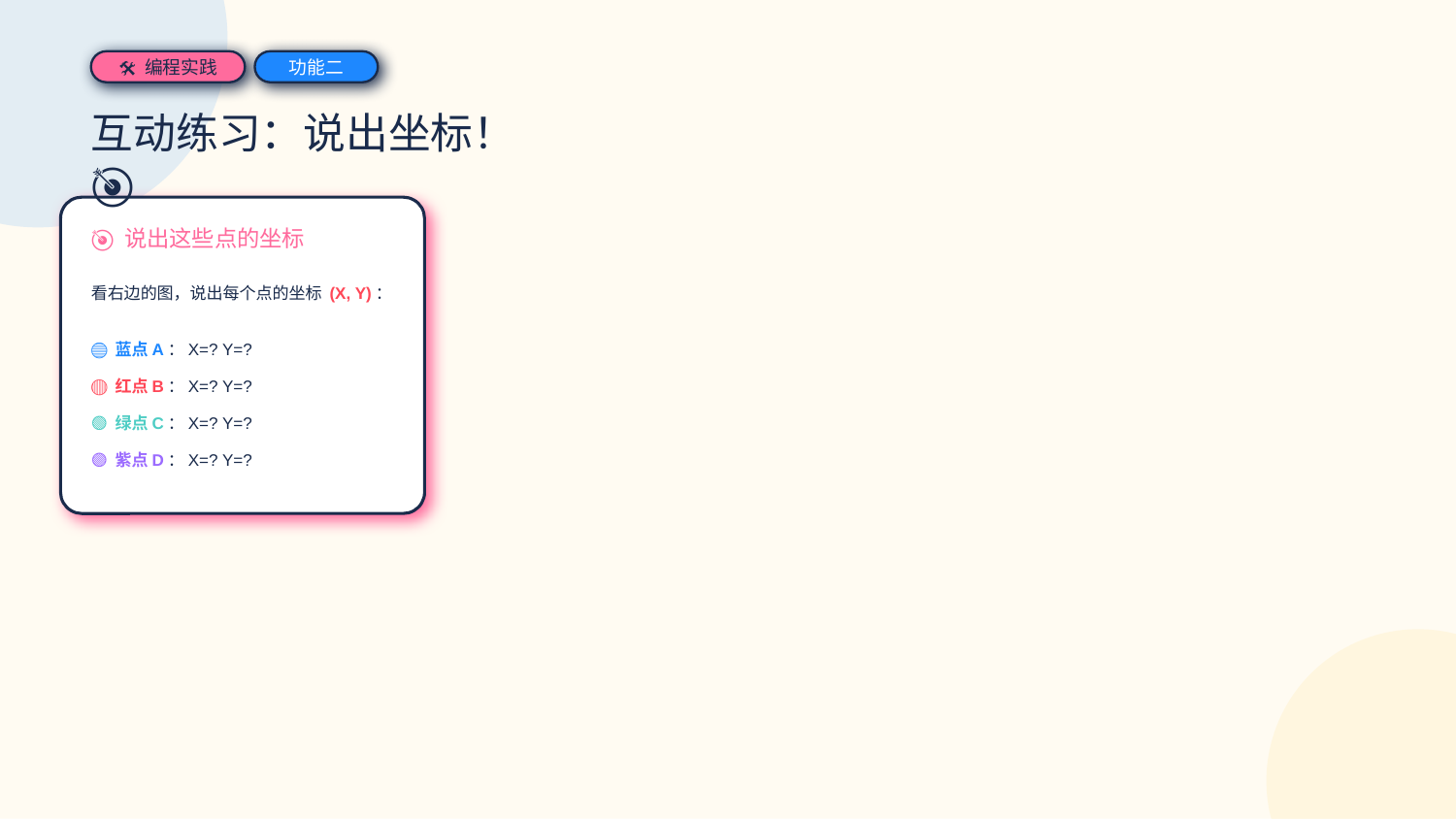

🛠 编程实践
功能二
互动练习：说出坐标！🎯

🎯 说出这些点的坐标
看右边的图，说出每个点的坐标 (X, Y)：

🔵 蓝点A：X=? Y=?
🔴 红点B：X=? Y=?
🟢 绿点C：X=? Y=?
🟣 紫点D：X=? Y=?